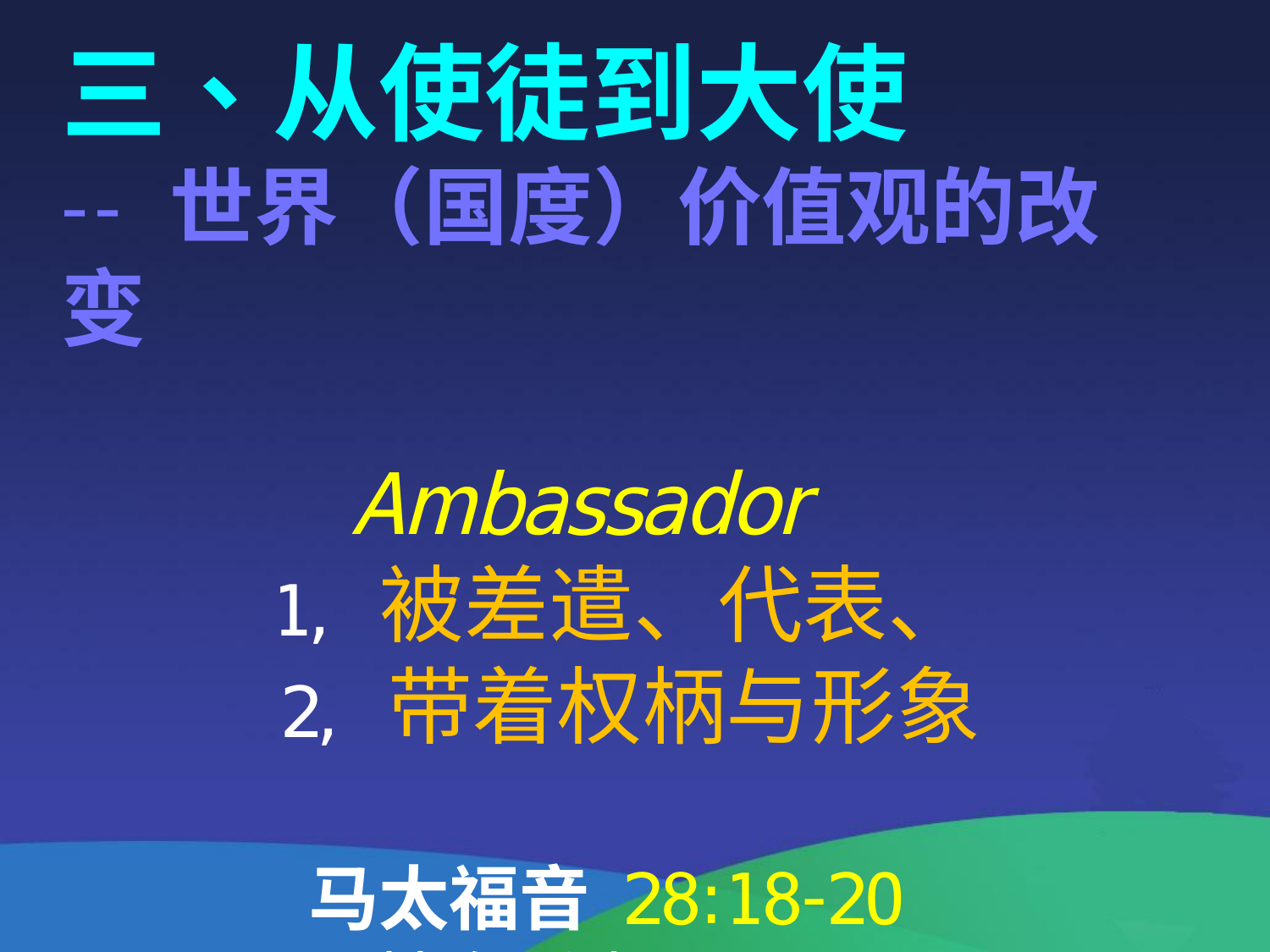

三、从使徒到大使
-- 世界（国度）价值观的改变

           Ambassador
        1, 被差遣、代表、
          2, 带着权柄与形象

             马太福音 28:18-20
              哥林多后书 5:17, 20